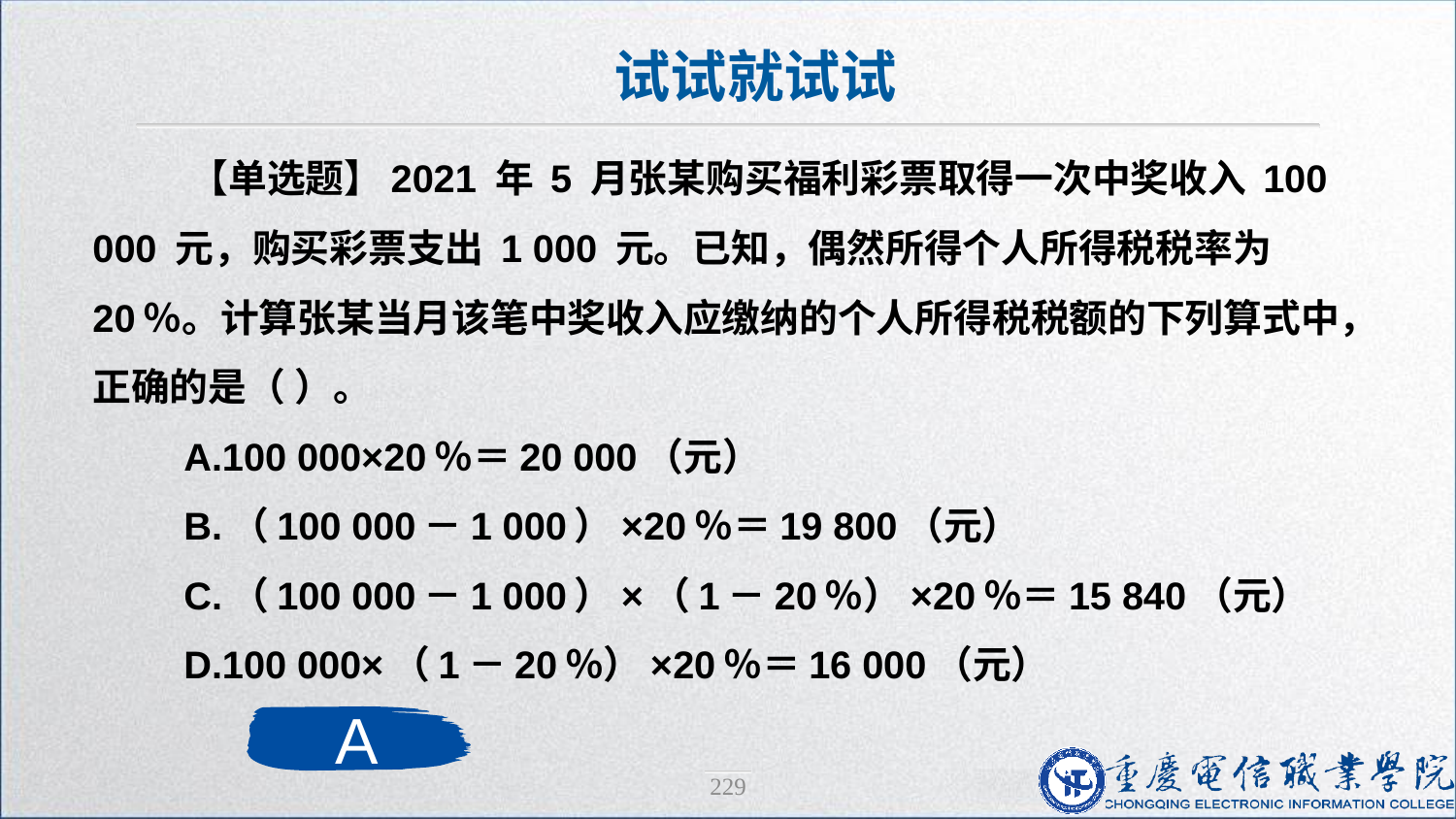

试试就试试
 【单选题】2021 年 5 月张某购买福利彩票取得一次中奖收入 100 000 元，购买彩票支出 1 000 元。已知，偶然所得个人所得税税率为 20％。计算张某当月该笔中奖收入应缴纳的个人所得税税额的下列算式中，正确的是（ ）。
 A.100 000×20％＝20 000（元）
 B.（100 000－1 000）×20％＝19 800（元）
 C.（100 000－1 000）×（1－20％）×20％＝15 840（元）
 D.100 000×（1－20％）×20％＝16 000（元）

A
229